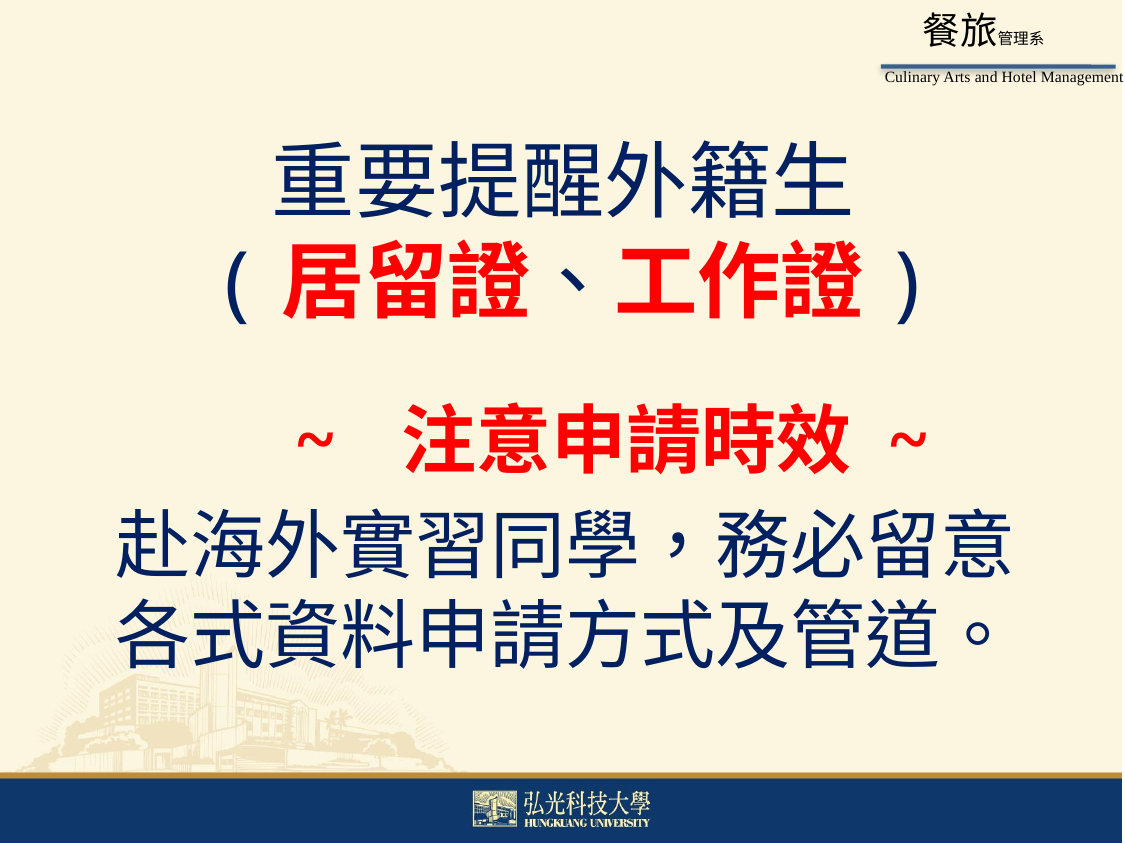

重要提醒外籍生
(居留證、工作證)

 ~ 注意申請時效 ~
赴海外實習同學，務必留意各式資料申請方式及管道。